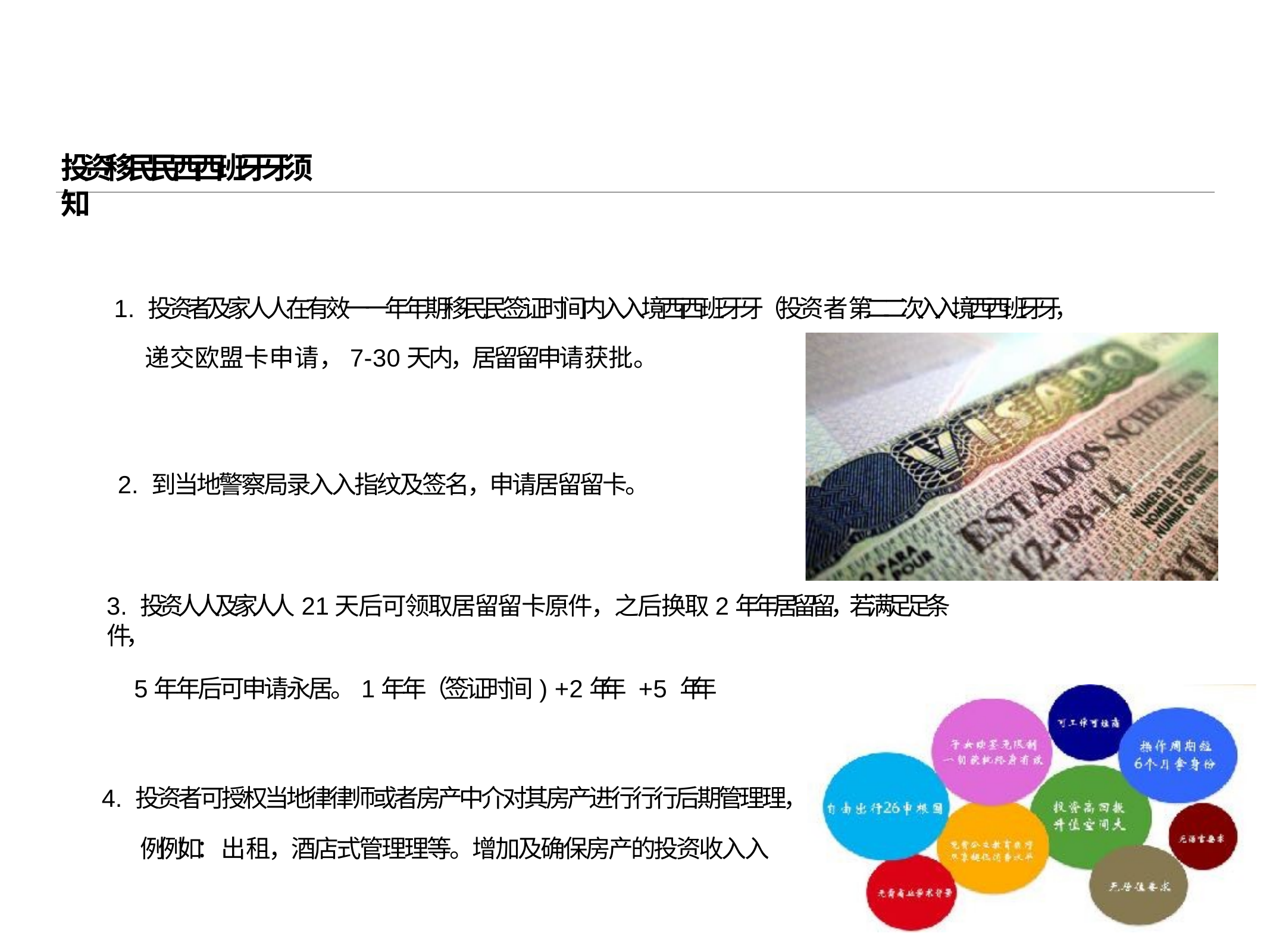

# 投资移⺠民⻄西班⽛牙须知
1. 投资者及家⼈人在有效⼀一年年期移⺠民签证时间内⼊入境⻄西班⽛牙（投资者第⼆二次⼊入境⻄西班⽛牙，
递交欧盟卡申请，7-30天内，居留留申请获批。

2. 到当地警察局录⼊入指纹及签名，申请居留留卡。
3. 投资⼈人及家⼈人21天后可领取居留留卡原件，之后换取2年年居留留，若满⾜足条件，
5年年后可申请永居。1年年（签证时间) +2年年 +5 年年

4. 投资者可授权当地律律师或者房产中介对其房产进⾏行行后期管理理，
例例如：出租，酒店式管理理等。增加及确保房产的投资收⼊入